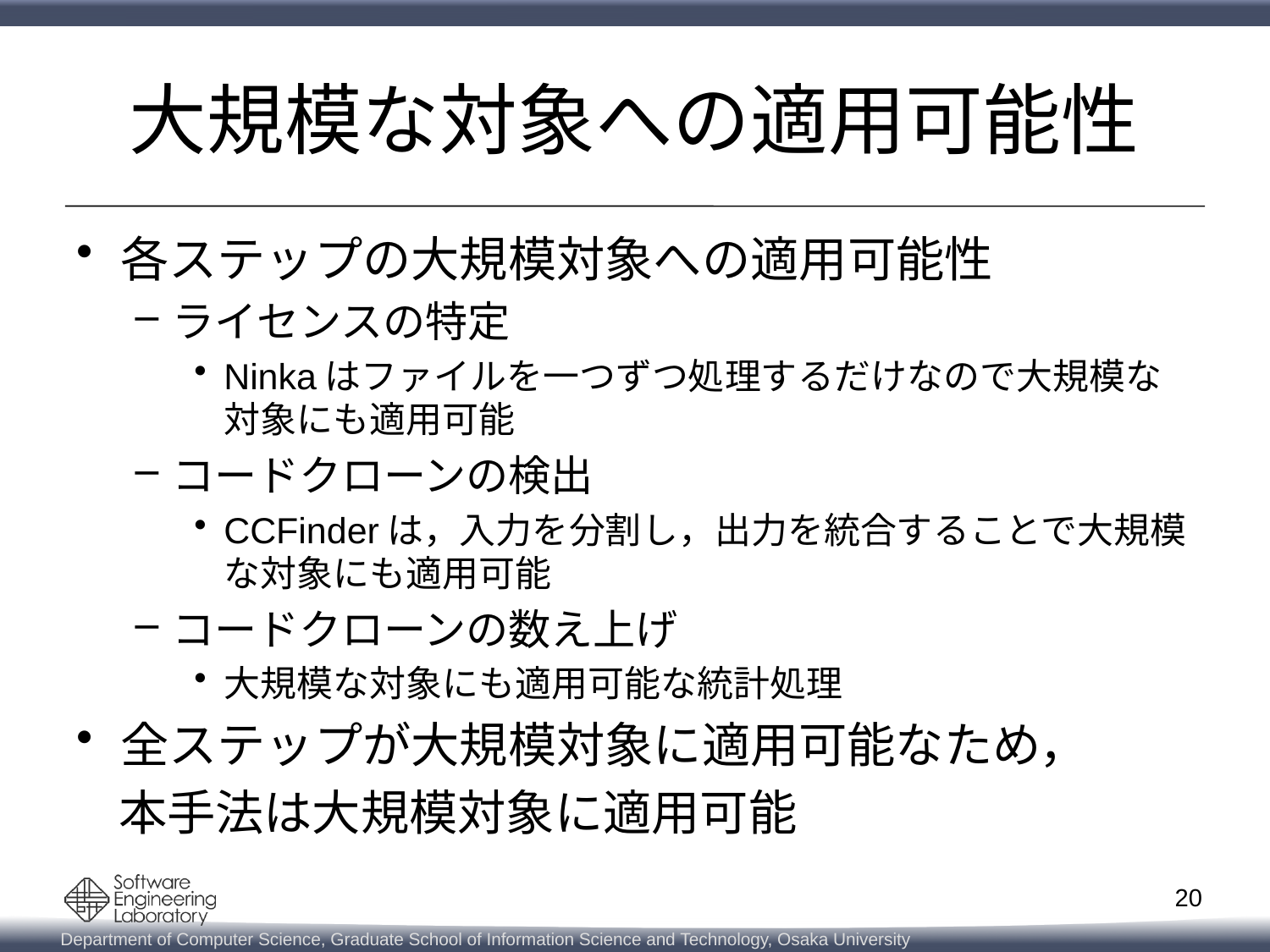

# 大規模な対象への適用可能性
各ステップの大規模対象への適用可能性
ライセンスの特定
Ninkaはファイルを一つずつ処理するだけなので大規模な対象にも適用可能
コードクローンの検出
CCFinderは，入力を分割し，出力を統合することで大規模な対象にも適用可能
コードクローンの数え上げ
大規模な対象にも適用可能な統計処理
全ステップが大規模対象に適用可能なため，
   本手法は大規模対象に適用可能
20